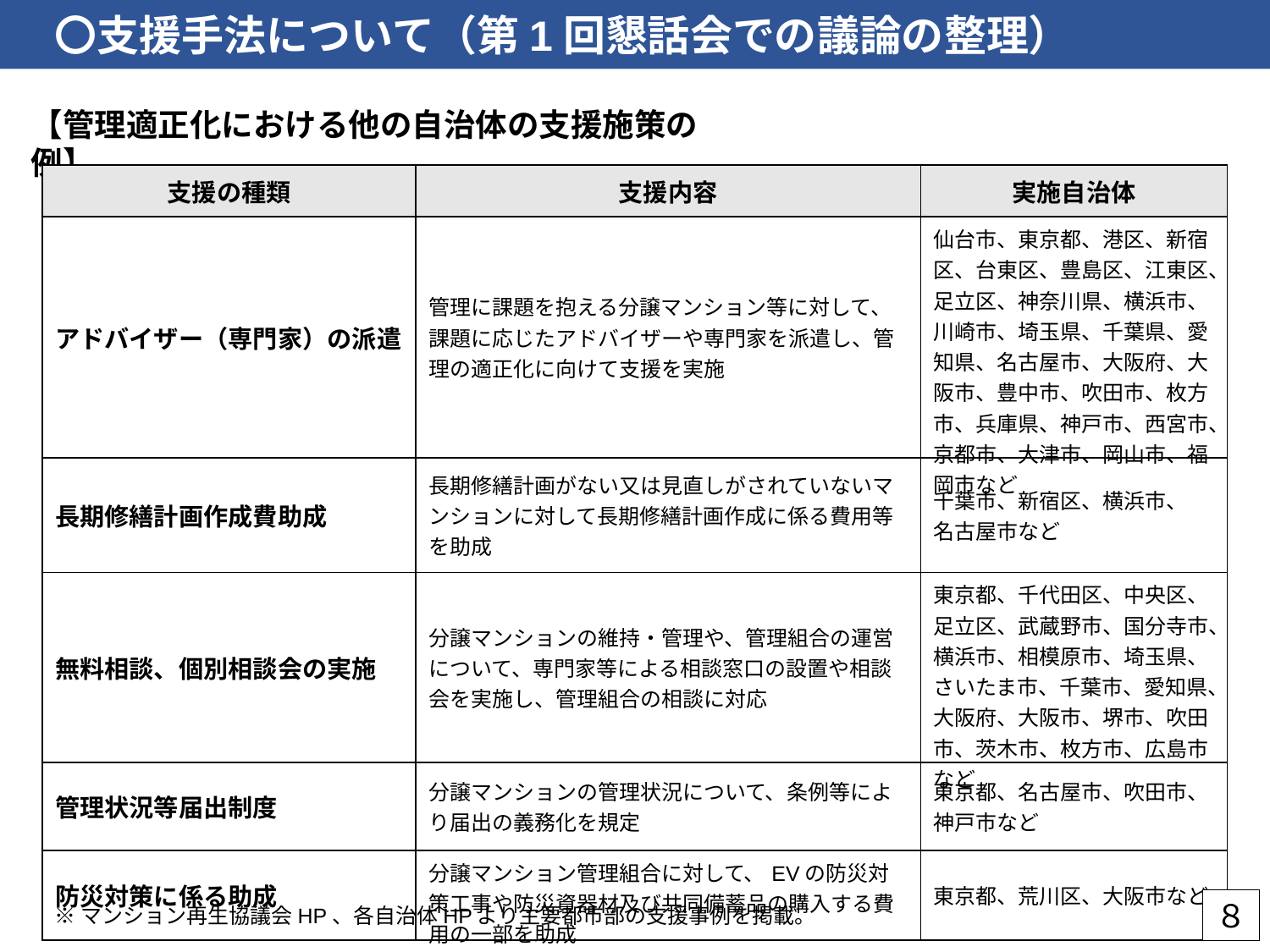

〇支援手法について（第1回懇話会での議論の整理）
【管理適正化における他の自治体の支援施策の例】
| 支援の種類 | 支援内容 | 実施自治体 |
| --- | --- | --- |
| アドバイザー（専門家）の派遣 | 管理に課題を抱える分譲マンション等に対して、課題に応じたアドバイザーや専門家を派遣し、管理の適正化に向けて支援を実施 | 仙台市、東京都、港区、新宿区、台東区、豊島区、江東区、足立区、神奈川県、横浜市、川崎市、埼玉県、千葉県、愛知県、名古屋市、大阪府、大阪市、豊中市、吹田市、枚方市、兵庫県、神戸市、西宮市、京都市、大津市、岡山市、福岡市など |
| 長期修繕計画作成費助成 | 長期修繕計画がない又は見直しがされていないマンションに対して長期修繕計画作成に係る費用等を助成 | 千葉市、新宿区、横浜市、 名古屋市など |
| 無料相談、個別相談会の実施 | 分譲マンションの維持・管理や、管理組合の運営について、専門家等による相談窓口の設置や相談会を実施し、管理組合の相談に対応 | 東京都、千代田区、中央区、 足立区、武蔵野市、国分寺市、横浜市、相模原市、埼玉県、 さいたま市、千葉市、愛知県、 大阪府、大阪市、堺市、吹田市、茨木市、枚方市、広島市など |
| 管理状況等届出制度 | 分譲マンションの管理状況について、条例等により届出の義務化を規定 | 東京都、名古屋市、吹田市、 神戸市など |
| 防災対策に係る助成 | 分譲マンション管理組合に対して、EVの防災対策工事や防災資器材及び共同備蓄品の購入する費用の一部を助成 | 東京都、荒川区、大阪市など |
８
※マンション再生協議会HP、各自治体HPより主要都市部の支援事例を掲載。